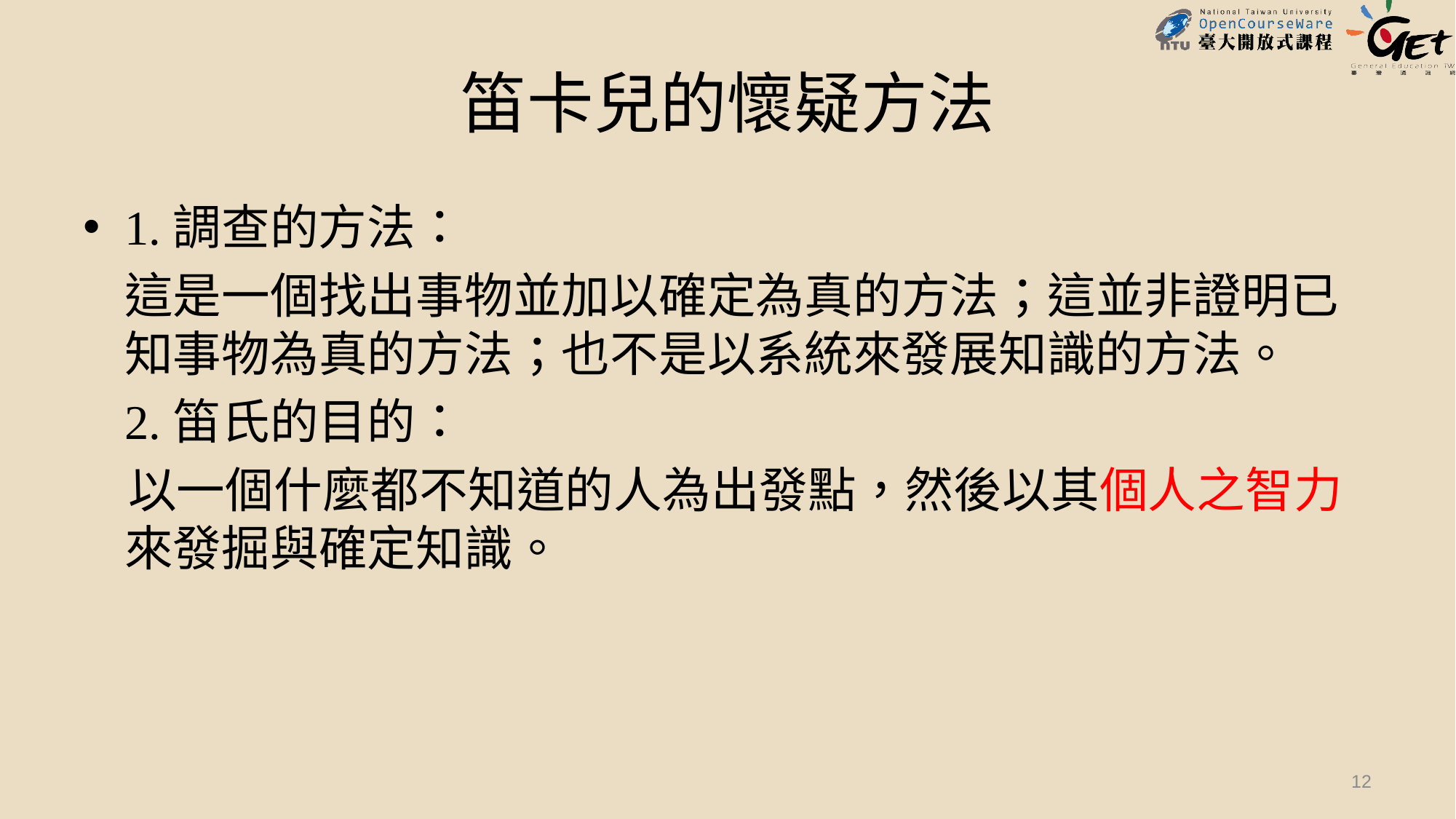

# 笛卡兒的懷疑方法
1.調查的方法：
	這是一個找出事物並加以確定為真的方法；這並非證明已知事物為真的方法；也不是以系統來發展知識的方法。
	2.笛氏的目的：
   以一個什麼都不知道的人為出發點，然後以其個人之智力來發掘與確定知識。
12